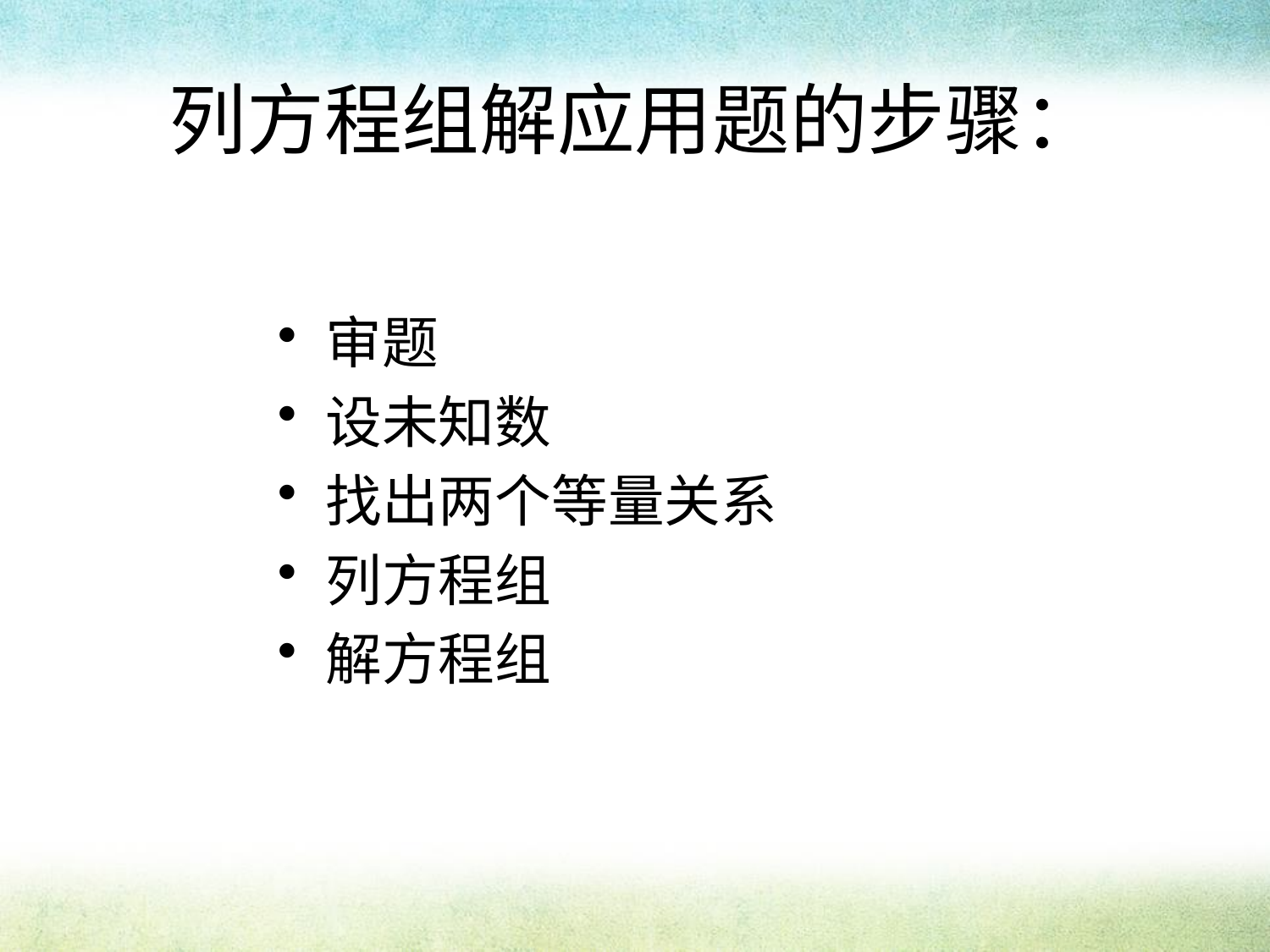

# 列方程组解应用题的步骤：

审题
设未知数
找出两个等量关系
列方程组
解方程组